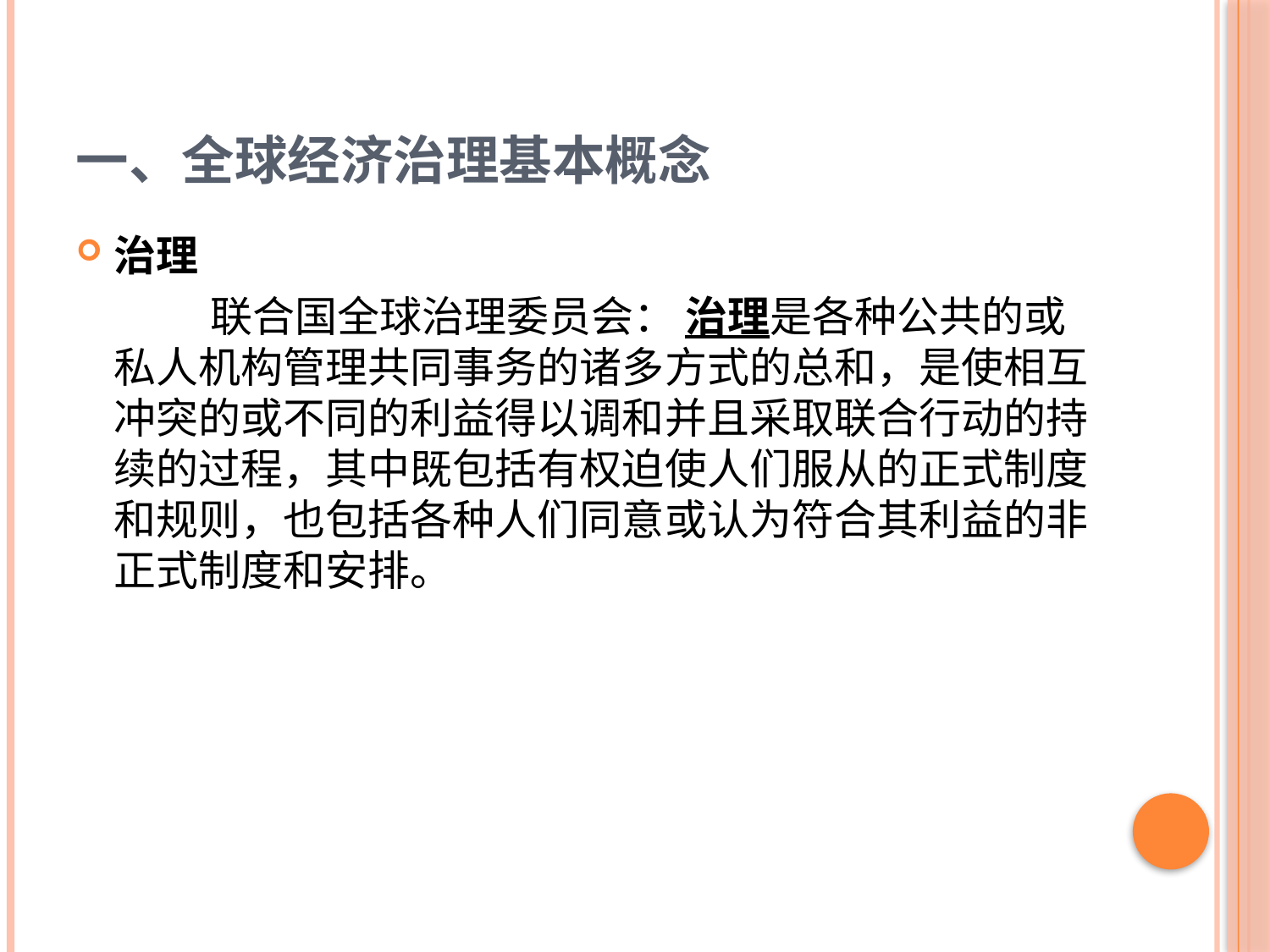

# 一、全球经济治理基本概念
治理
             联合国全球治理委员会： 治理是各种公共的或私人机构管理共同事务的诸多方式的总和，是使相互冲突的或不同的利益得以调和并且采取联合行动的持续的过程，其中既包括有权迫使人们服从的正式制度和规则，也包括各种人们同意或认为符合其利益的非正式制度和安排。